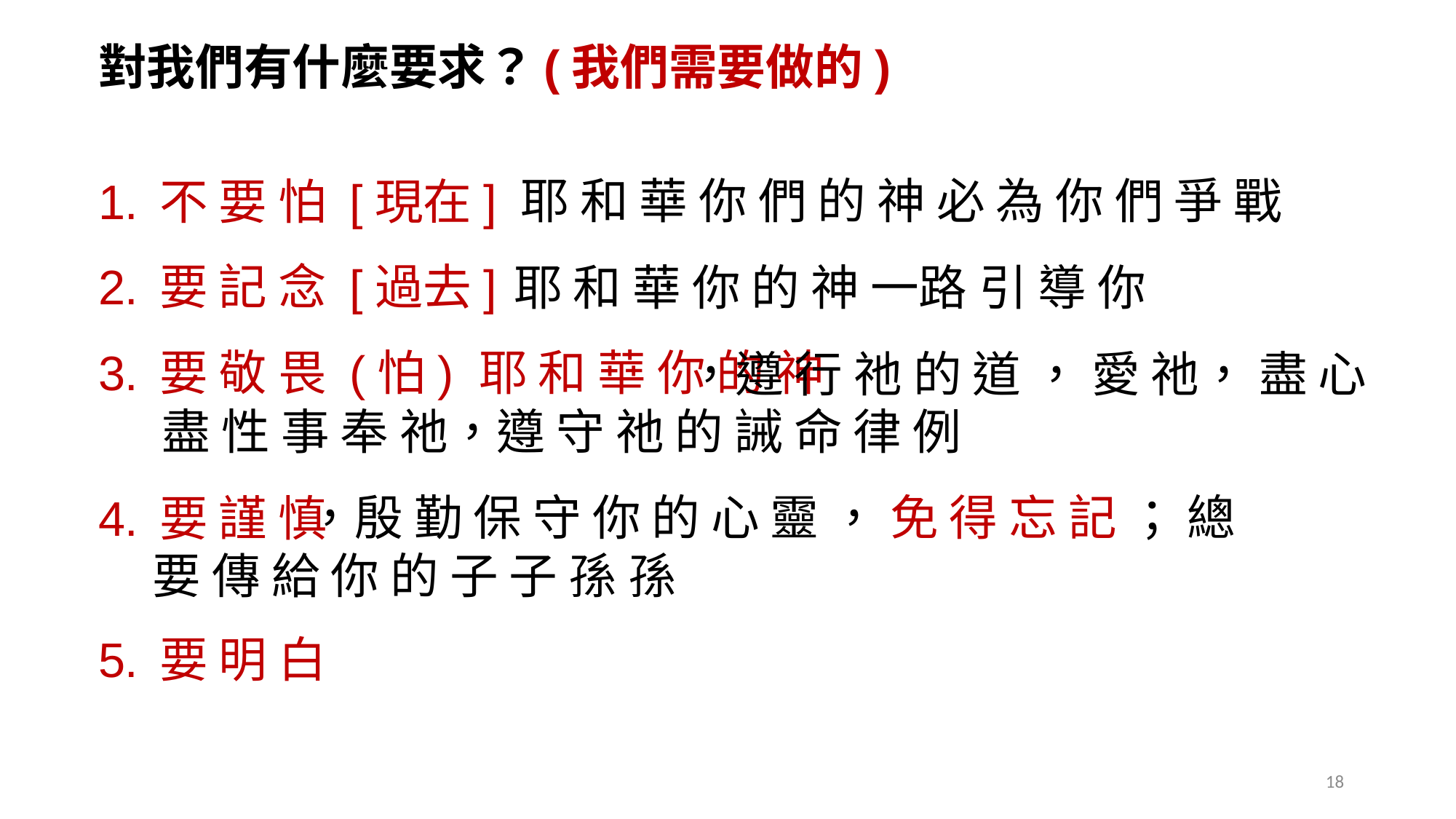

對我們有什麼要求？

不 要 怕 [現在]
要 記 念 [過去]
要 敬 畏 (怕) 耶 和 華 你 的 神

要 謹 慎

要 明 白
(我們需要做的)
耶 和 華 你 們 的 神 必 為 你 們 爭 戰
耶 和 華 你 的 神 一路 引 導 你
                                               ，遵 行 祂 的 道 ， 愛 祂， 盡 心 盡 性 事 奉 祂，遵 守 祂 的 誡 命 律 例

             ，殷 勤 保 守 你 的 心 靈 ， 免 得 忘 記 ； 總 要 傳 給 你 的 子 子 孫 孫
18